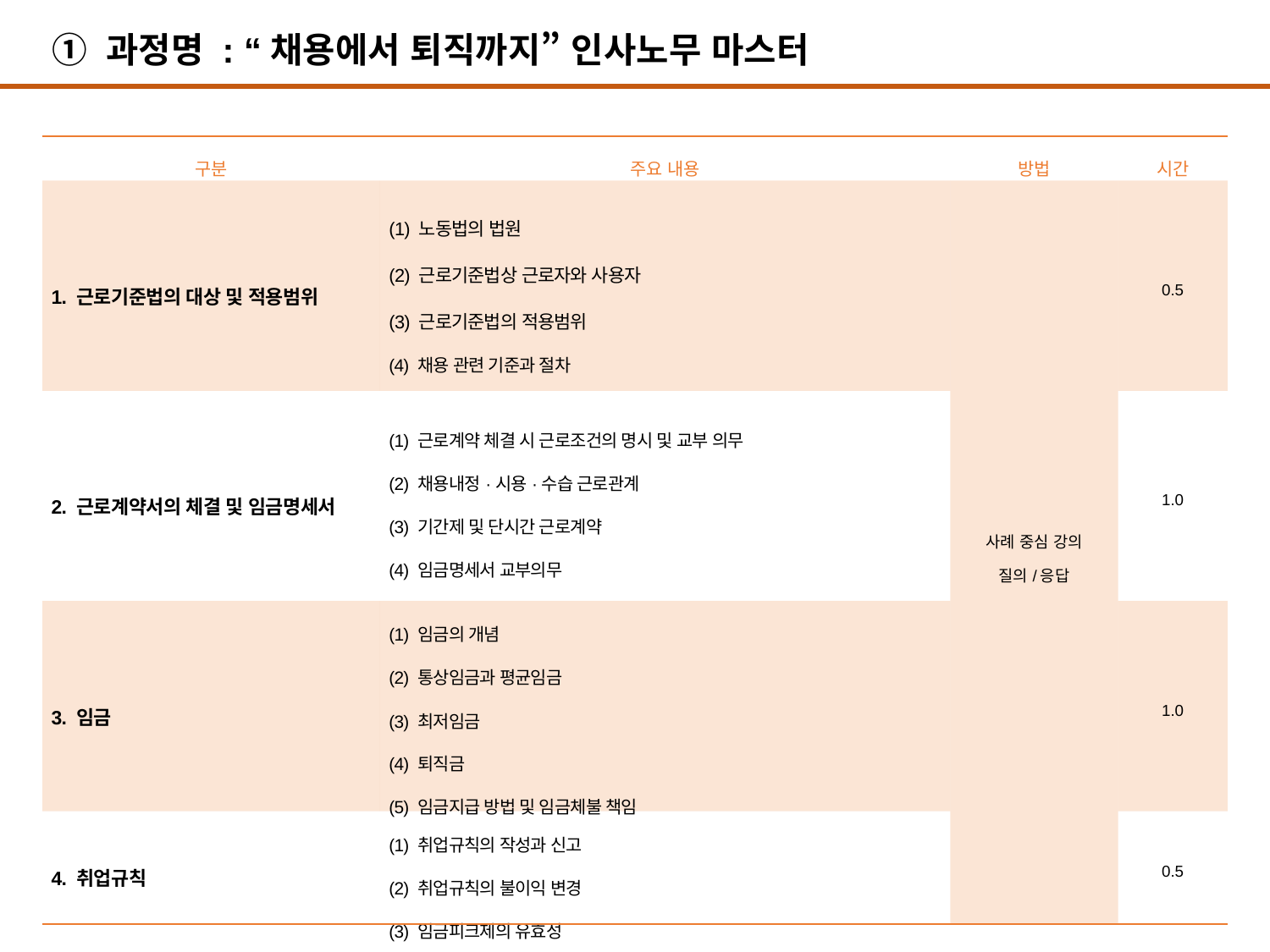

① 과정명 : “채용에서 퇴직까지” 인사노무 마스터
| 구분 | 주요 내용 | 방법 | 시간 |
| --- | --- | --- | --- |
| 1. 근로기준법의 대상 및 적용범위 | (1) 노동법의 법원 (2) 근로기준법상 근로자와 사용자 (3) 근로기준법의 적용범위 (4) 채용 관련 기준과 절차 | 사례 중심 강의 질의/응답 | 0.5 |
| 2. 근로계약서의 체결 및 임금명세서 | (1) 근로계약 체결 시 근로조건의 명시 및 교부 의무 (2) 채용내정·시용·수습 근로관계 (3) 기간제 및 단시간 근로계약 (4) 임금명세서 교부의무 |  | 1.0 |
| 3. 임금 | (1) 임금의 개념 (2) 통상임금과 평균임금 (3) 최저임금 (4) 퇴직금 (5) 임금지급 방법 및 임금체불 책임 |  | 1.0 |
| 4. 취업규칙 | (1) 취업규칙의 작성과 신고 (2) 취업규칙의 불이익 변경 (3) 임금피크제의 유효성 |  | 0.5 |